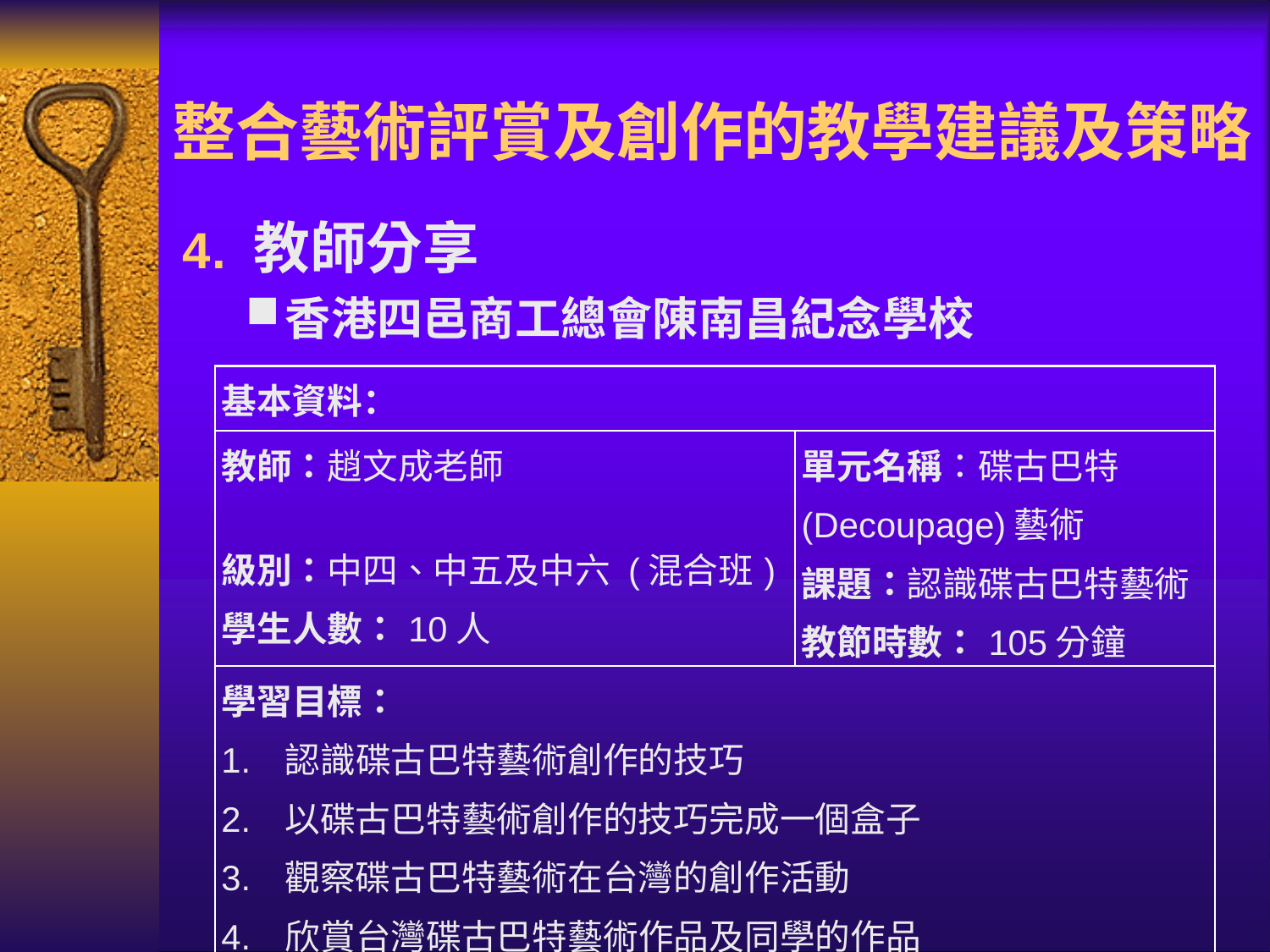

整合藝術評賞及創作的教學建議及策略
教師分享
香港四邑商工總會陳南昌紀念學校

| 基本資料： |  |
| --- | --- |
| 教師：趙文成老師 級別：中四、中五及中六 (混合班) 學生人數：10人 | 單元名稱：碟古巴特(Decoupage)藝術 課題：認識碟古巴特藝術 教節時數：105分鐘 |
| 學習目標： 認識碟古巴特藝術創作的技巧 以碟古巴特藝術創作的技巧完成一個盒子 觀察碟古巴特藝術在台灣的創作活動 欣賞台灣碟古巴特藝術作品及同學的作品 |  |